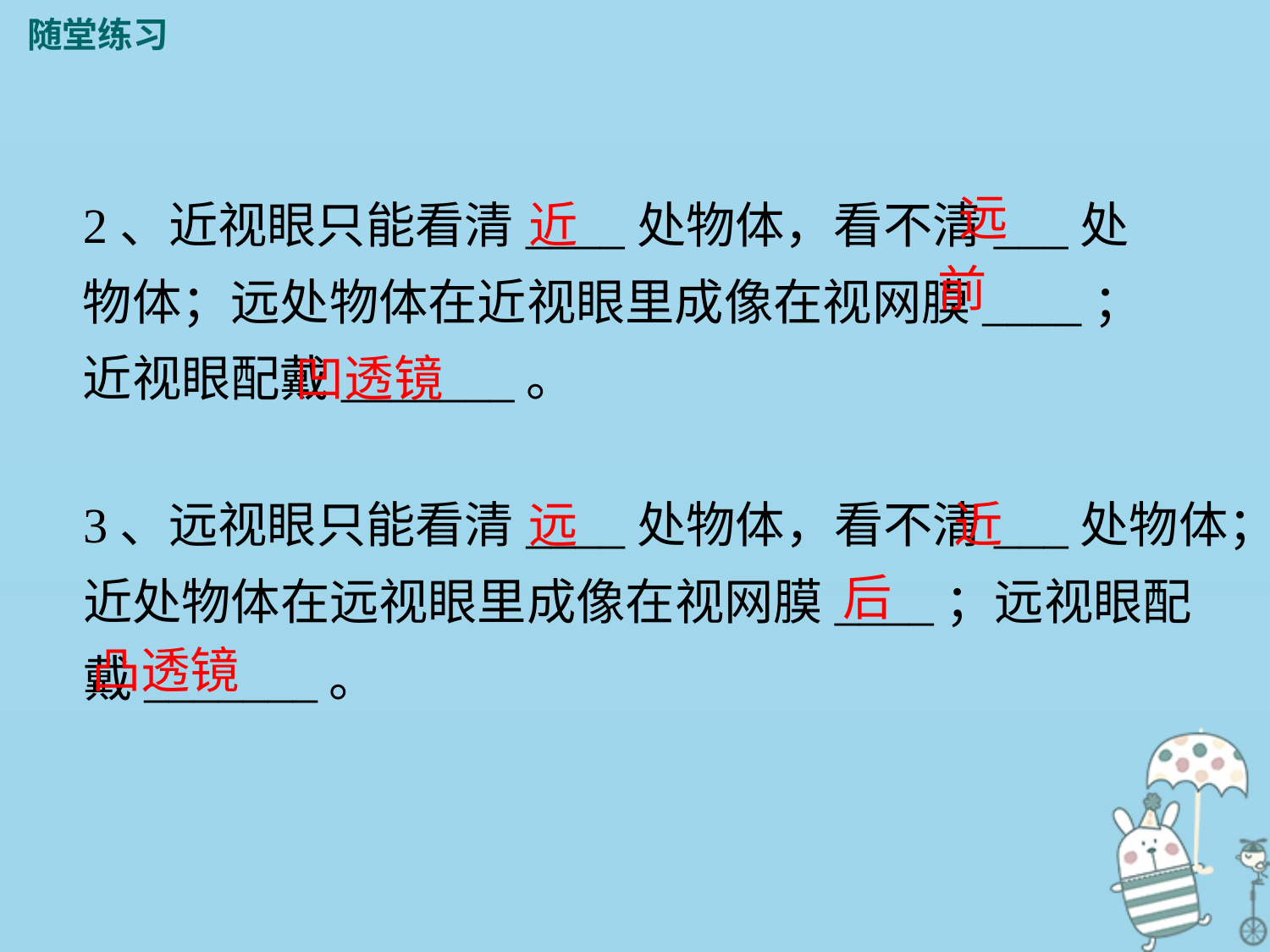

随堂练习
远
2、近视眼只能看清____处物体，看不清___处物体；远处物体在近视眼里成像在视网膜____；近视眼配戴_______。
近
前
凹透镜
3、远视眼只能看清____处物体，看不清___处物体；近处物体在远视眼里成像在视网膜____；远视眼配戴_______。

远
近
后
凸透镜